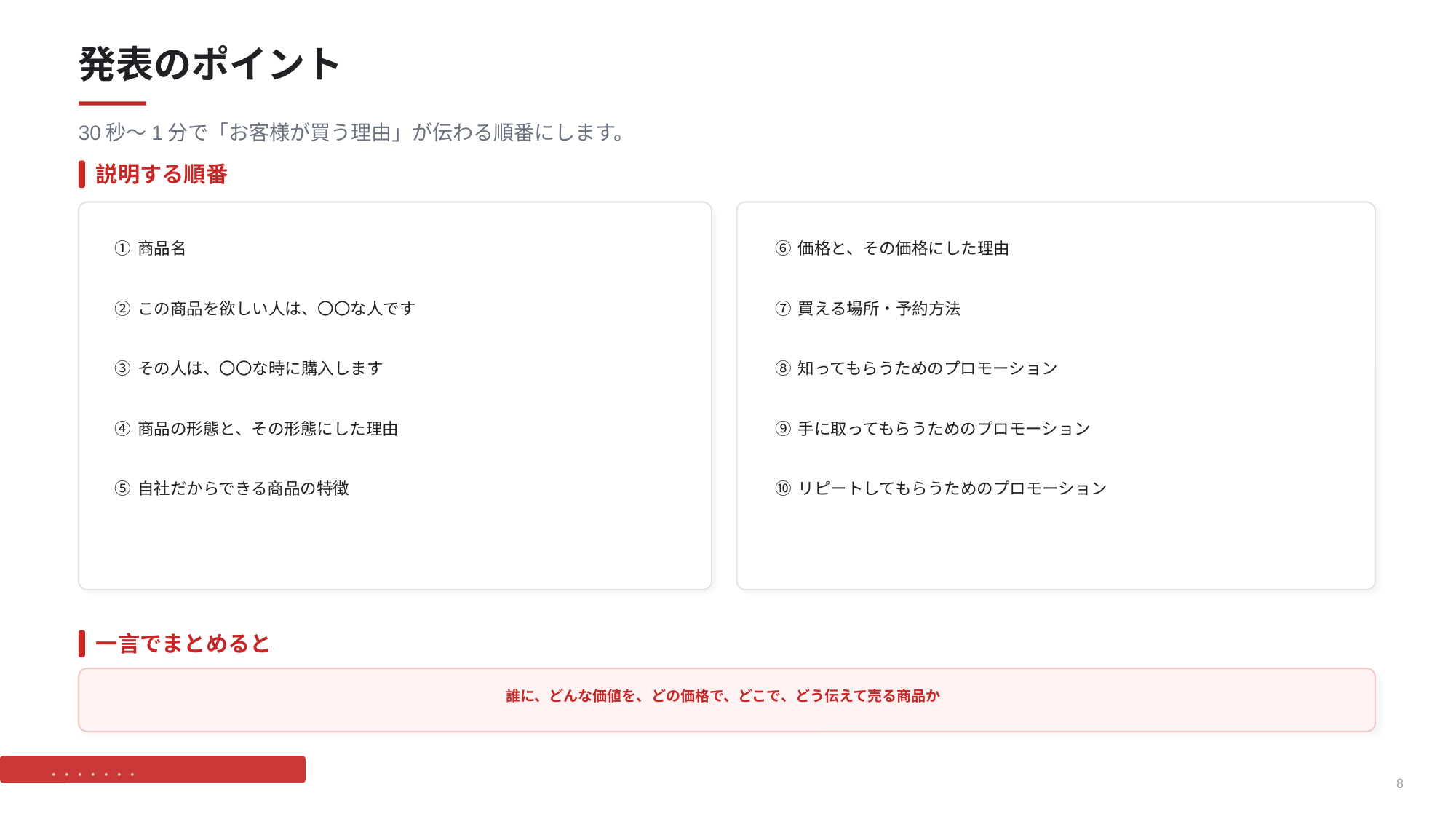

発表のポイント

30秒〜1分で「お客様が買う理由」が伝わる順番にします。
説明する順番

① 商品名
⑥ 価格と、その価格にした理由
② この商品を欲しい人は、〇〇な人です
⑦ 買える場所・予約方法
③ その人は、〇〇な時に購入します
⑧ 知ってもらうためのプロモーション
④ 商品の形態と、その形態にした理由
⑨ 手に取ってもらうためのプロモーション
⑤ 自社だからできる商品の特徴
⑩ リピートしてもらうためのプロモーション
一言でまとめると

誰に、どんな価値を、どの価格で、どこで、どう伝えて売る商品か

8